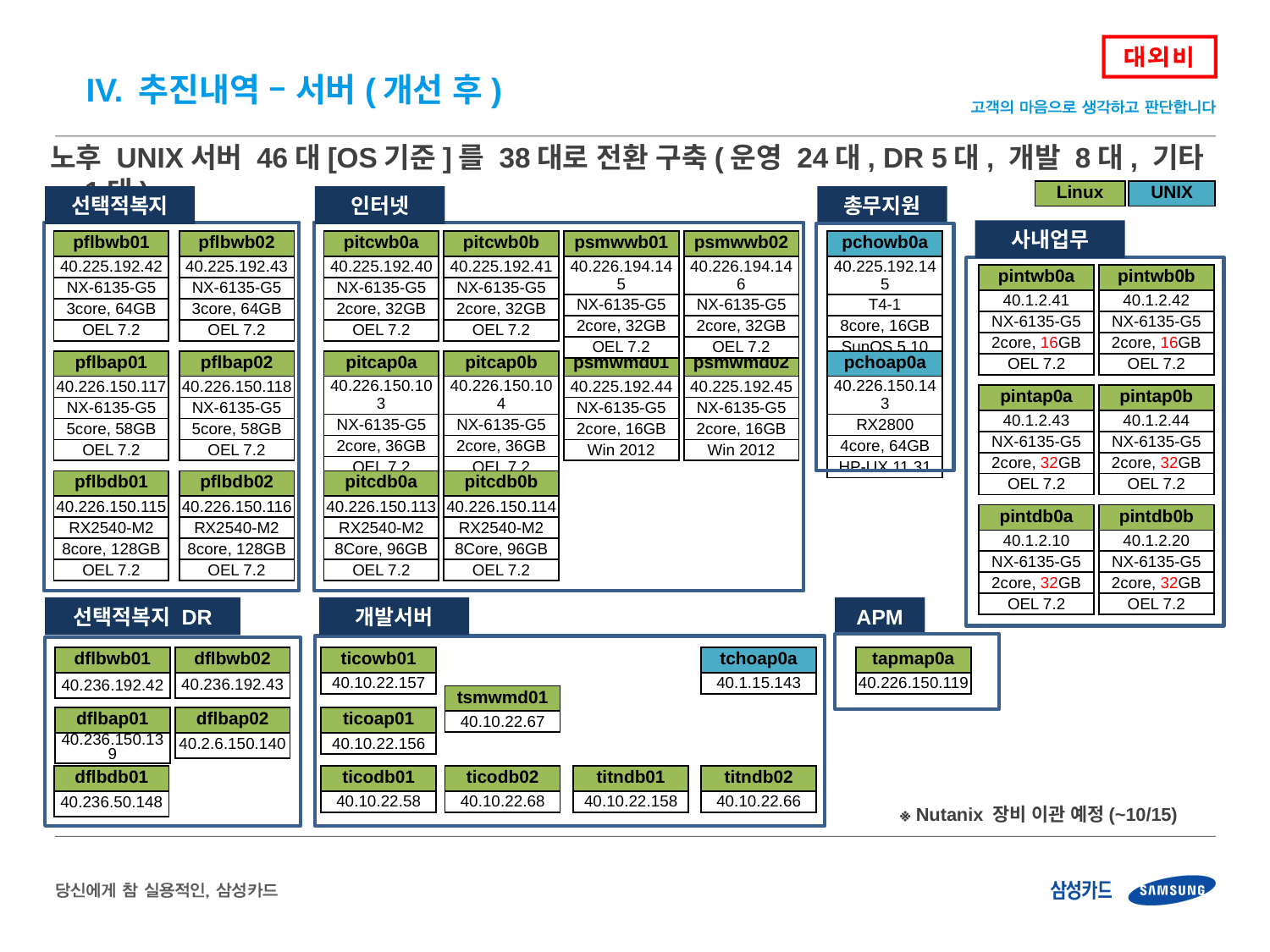

IV. 추진내역 – 서버(개선 후)
노후 UNIX서버 46대[OS기준]를 38대로 전환 구축(운영 24대, DR 5대, 개발 8대, 기타 1대)
| Linux |
| --- |
| UNIX |
| --- |
선택적복지
인터넷
총무지원
사내업무

| pflbwb01 |
| --- |
| 40.225.192.42 |
| NX-6135-G5 |
| 3core, 64GB |
| OEL 7.2 |
| pflbwb02 |
| --- |
| 40.225.192.43 |
| NX-6135-G5 |
| 3core, 64GB |
| OEL 7.2 |
| pitcwb0a |
| --- |
| 40.225.192.40 |
| NX-6135-G5 |
| 2core, 32GB |
| OEL 7.2 |
| pitcwb0b |
| --- |
| 40.225.192.41 |
| NX-6135-G5 |
| 2core, 32GB |
| OEL 7.2 |
| psmwwb01 |
| --- |
| 40.226.194.145 |
| NX-6135-G5 |
| 2core, 32GB |
| OEL 7.2 |
| psmwwb02 |
| --- |
| 40.226.194.146 |
| NX-6135-G5 |
| 2core, 32GB |
| OEL 7.2 |
| pchowb0a |
| --- |
| 40.225.192.145 |
| T4-1 |
| 8core, 16GB |
| SunOS 5.10 |

| pintwb0a |
| --- |
| 40.1.2.41 |
| NX-6135-G5 |
| 2core, 16GB |
| OEL 7.2 |
| pintwb0b |
| --- |
| 40.1.2.42 |
| NX-6135-G5 |
| 2core, 16GB |
| OEL 7.2 |
| pflbap01 |
| --- |
| 40.226.150.117 |
| NX-6135-G5 |
| 5core, 58GB |
| OEL 7.2 |
| pflbap02 |
| --- |
| 40.226.150.118 |
| NX-6135-G5 |
| 5core, 58GB |
| OEL 7.2 |
| pitcap0a |
| --- |
| 40.226.150.103 |
| NX-6135-G5 |
| 2core, 36GB |
| OEL 7.2 |
| pitcap0b |
| --- |
| 40.226.150.104 |
| NX-6135-G5 |
| 2core, 36GB |
| OEL 7.2 |
| psmwmd01 |
| --- |
| 40.225.192.44 |
| NX-6135-G5 |
| 2core, 16GB |
| Win 2012 |
| psmwmd02 |
| --- |
| 40.225.192.45 |
| NX-6135-G5 |
| 2core, 16GB |
| Win 2012 |
| pchoap0a |
| --- |
| 40.226.150.143 |
| RX2800 |
| 4core, 64GB |
| HP-UX 11.31 |
| pintap0a |
| --- |
| 40.1.2.43 |
| NX-6135-G5 |
| 2core, 32GB |
| OEL 7.2 |
| pintap0b |
| --- |
| 40.1.2.44 |
| NX-6135-G5 |
| 2core, 32GB |
| OEL 7.2 |
| pflbdb01 |
| --- |
| 40.226.150.115 |
| RX2540-M2 |
| 8core, 128GB |
| OEL 7.2 |
| pflbdb02 |
| --- |
| 40.226.150.116 |
| RX2540-M2 |
| 8core, 128GB |
| OEL 7.2 |
| pitcdb0a |
| --- |
| 40.226.150.113 |
| RX2540-M2 |
| 8Core, 96GB |
| OEL 7.2 |
| pitcdb0b |
| --- |
| 40.226.150.114 |
| RX2540-M2 |
| 8Core, 96GB |
| OEL 7.2 |
| pintdb0a |
| --- |
| 40.1.2.10 |
| NX-6135-G5 |
| 2core, 32GB |
| OEL 7.2 |
| pintdb0b |
| --- |
| 40.1.2.20 |
| NX-6135-G5 |
| 2core, 32GB |
| OEL 7.2 |
선택적복지 DR
개발서버
APM

| dflbwb01 |
| --- |
| 40.236.192.42 |
| dflbwb02 |
| --- |
| 40.236.192.43 |
| ticowb01 |
| --- |
| 40.10.22.157 |
| tchoap0a |
| --- |
| 40.1.15.143 |
| tapmap0a |
| --- |
| 40.226.150.119 |
| tsmwmd01 |
| --- |
| 40.10.22.67 |
| dflbap01 |
| --- |
| 40.236.150.139 |
| dflbap02 |
| --- |
| 40.2.6.150.140 |
| ticoap01 |
| --- |
| 40.10.22.156 |
| dflbdb01 |
| --- |
| 40.236.50.148 |
| ticodb01 |
| --- |
| 40.10.22.58 |
| ticodb02 |
| --- |
| 40.10.22.68 |
| titndb01 |
| --- |
| 40.10.22.158 |
| titndb02 |
| --- |
| 40.10.22.66 |
※ Nutanix 장비 이관 예정(~10/15)